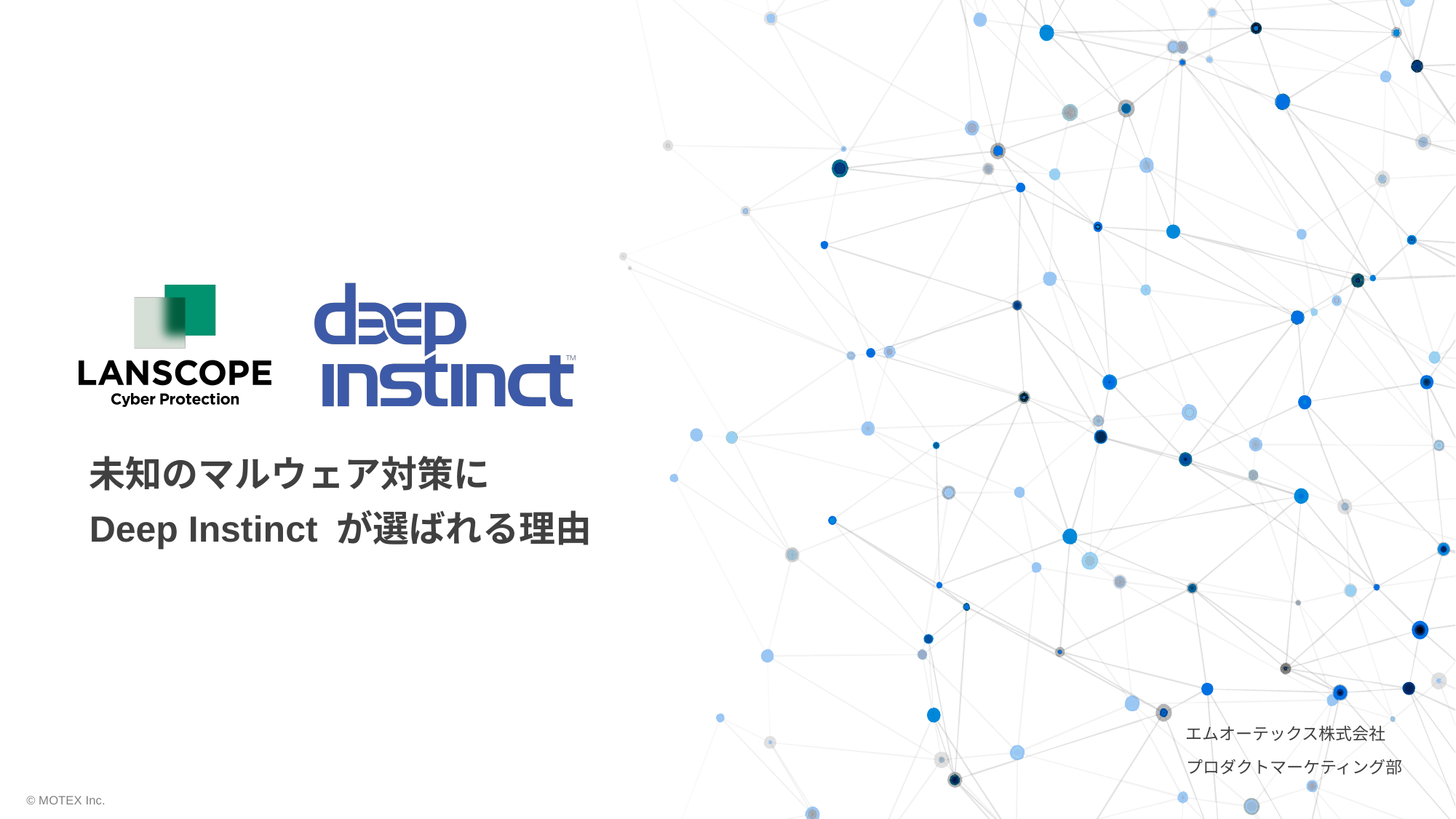

未知のマルウェア対策に
Deep Instinct が選ばれる理由
エムオーテックス株式会社
プロダクトマーケティング部